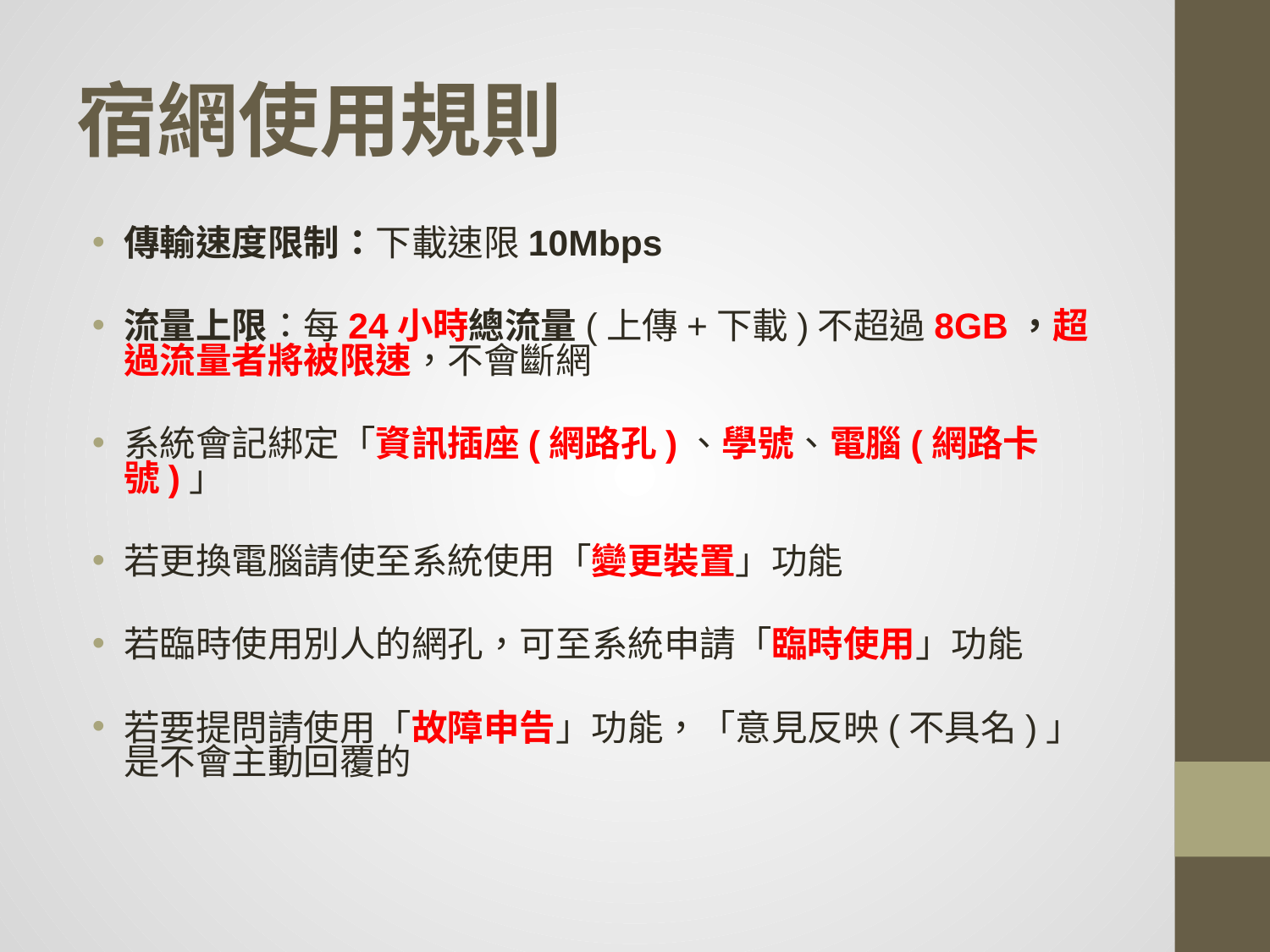

# 宿網使用規則
傳輸速度限制：下載速限10Mbps

流量上限：每24小時總流量(上傳+下載)不超過8GB，超過流量者將被限速，不會斷網

系統會記綁定「資訊插座(網路孔)、學號、電腦(網路卡號)」

若更換電腦請使至系統使用「變更裝置」功能

若臨時使用別人的網孔，可至系統申請「臨時使用」功能

若要提問請使用「故障申告」功能，「意見反映(不具名)」是不會主動回覆的